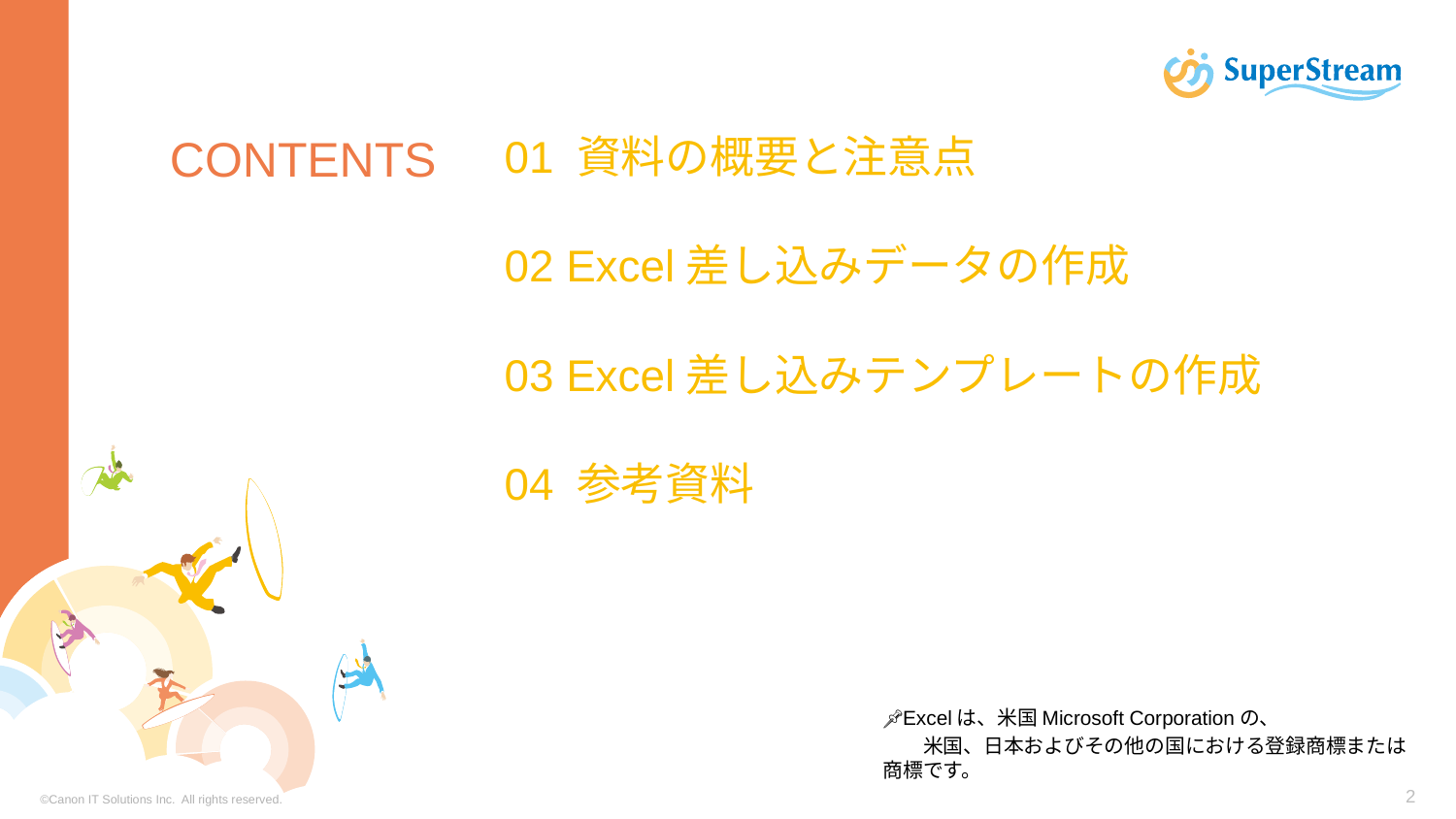

CONTENTS

01 資料の概要と注意点

02 Excel差し込みデータの作成

03 Excel差し込みテンプレートの作成

04 参考資料
📌Excelは、米国Microsoft Corporationの、
　　米国、日本およびその他の国における登録商標または商標です。
©Canon IT Solutions Inc.  All rights reserved.
2